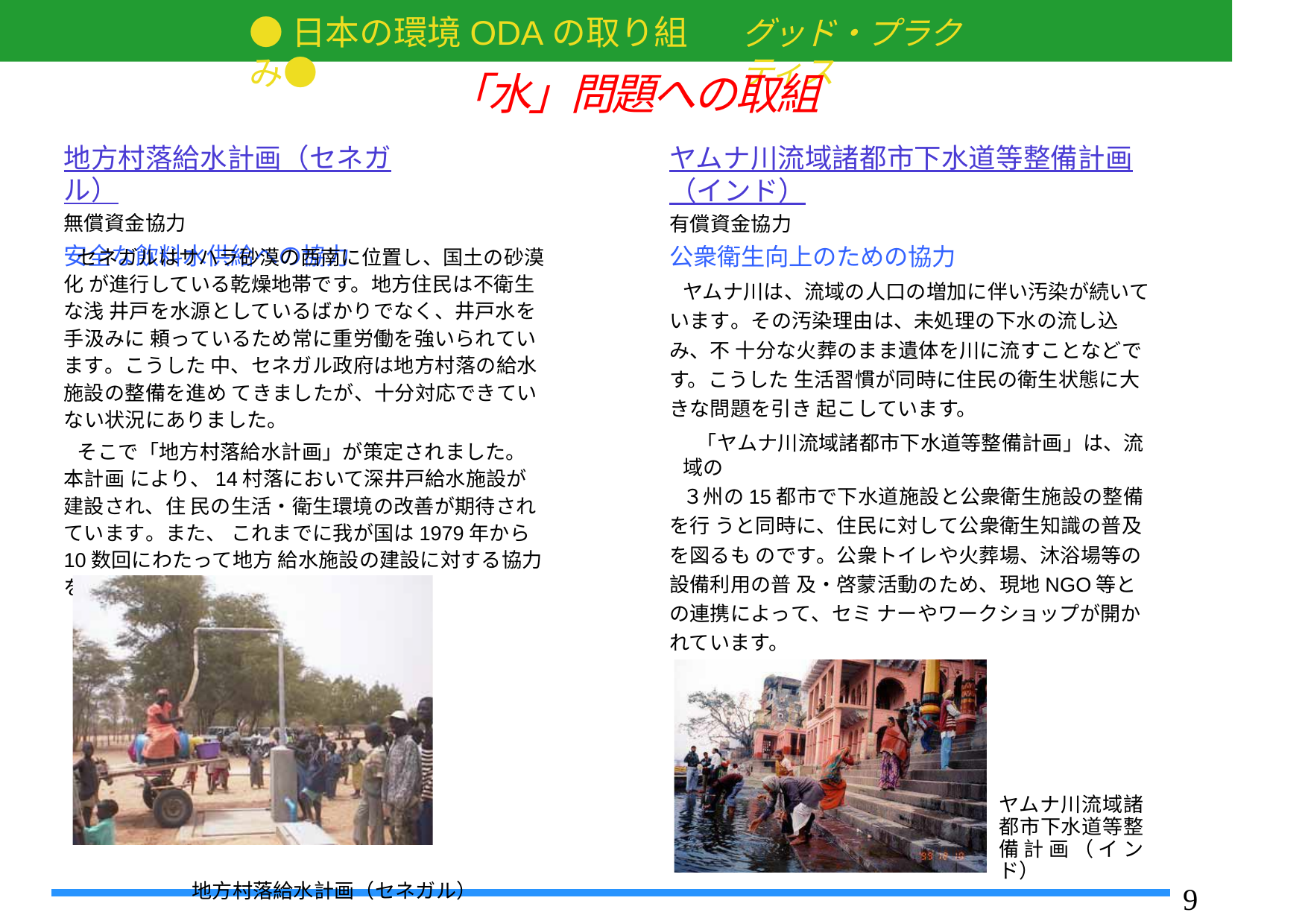

# ●日本の環境ODAの取り組み●
グッド・プラクティス
「水」問題への取組
ヤムナ川流域諸都市下水道等整備計画
（インド）
有償資金協力
地方村落給水計画（セネガル）
無償資金協力
安全な飲料水供給への協力
公衆衛生向上のための協力
ヤムナ川は、流域の人口の増加に伴い汚染が続いて います。その汚染理由は、未処理の下水の流し込み、不 十分な火葬のまま遺体を川に流すことなどです。こうした 生活習慣が同時に住民の衛生状態に大きな問題を引き 起こしています。
「ヤムナ川流域諸都市下水道等整備計画」は、流域の
３州の15都市で下水道施設と公衆衛生施設の整備を行 うと同時に、住民に対して公衆衛生知識の普及を図るも のです。公衆トイレや火葬場、沐浴場等の設備利用の普 及・啓蒙活動のため、現地NGO等との連携によって、セミ ナーやワークショップが開かれています。
セネガルはサハラ砂漠の西南に位置し、国土の砂漠化 が進行している乾燥地帯です。地方住民は不衛生な浅 井戸を水源としているばかりでなく、井戸水を手汲みに 頼っているため常に重労働を強いられています。こうした 中、セネガル政府は地方村落の給水施設の整備を進め てきましたが、十分対応できていない状況にありました。
そこで「地方村落給水計画」が策定されました。本計画 により、14村落において深井戸給水施設が建設され、住 民の生活・衛生環境の改善が期待されています。また、 これまでに我が国は1979年から10数回にわたって地方 給水施設の建設に対する協力を実施しています。

ヤムナ川流域諸 都市下水道等整 備計画（インド）
地方村落給水計画（セネガル）
9